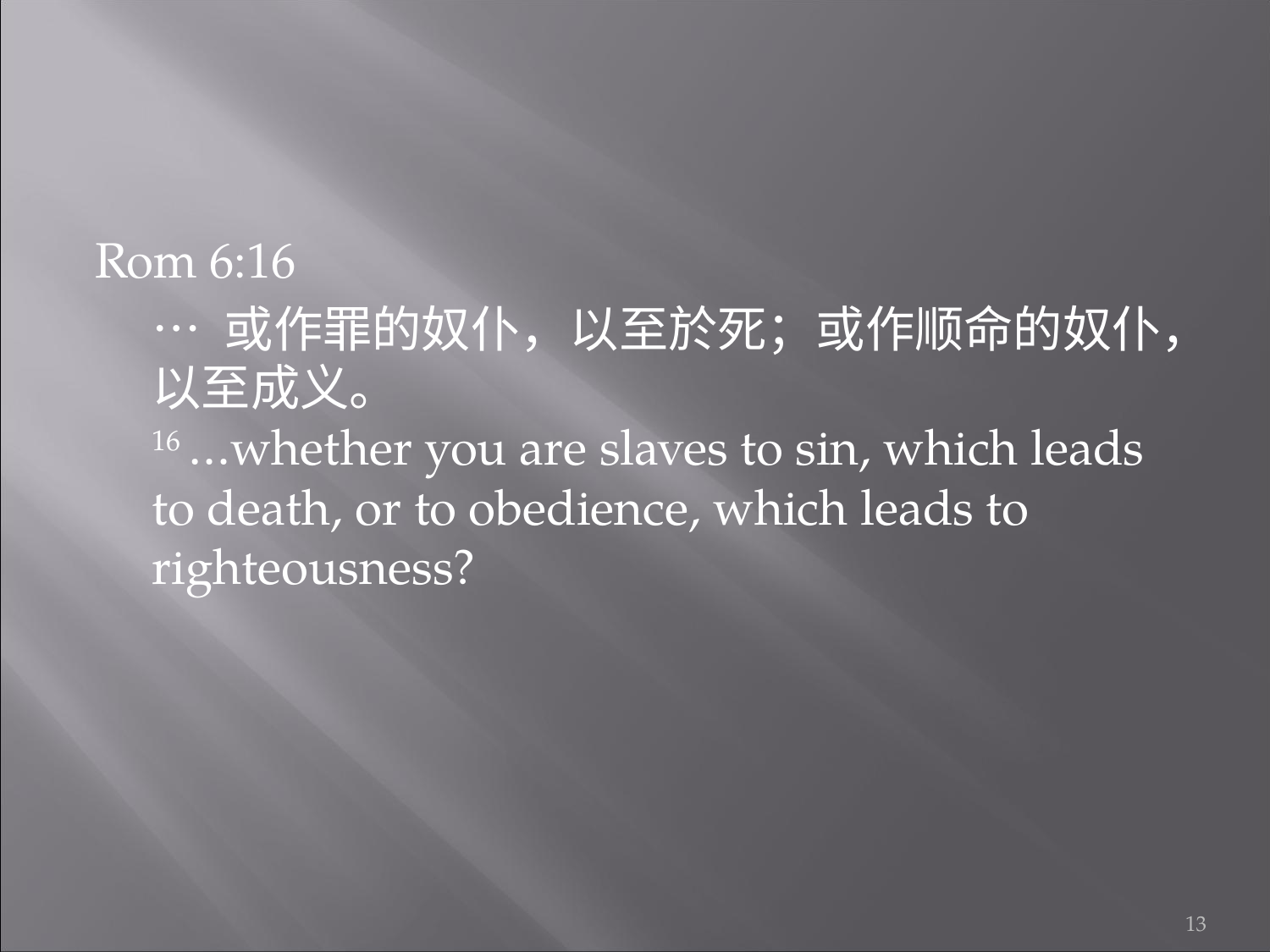

#
Rom 6:16
	… 或作罪的奴仆，以至於死；或作顺命的奴仆，以至成义。
16 …whether you are slaves to sin, which leads to death, or to obedience, which leads to righteousness?
13